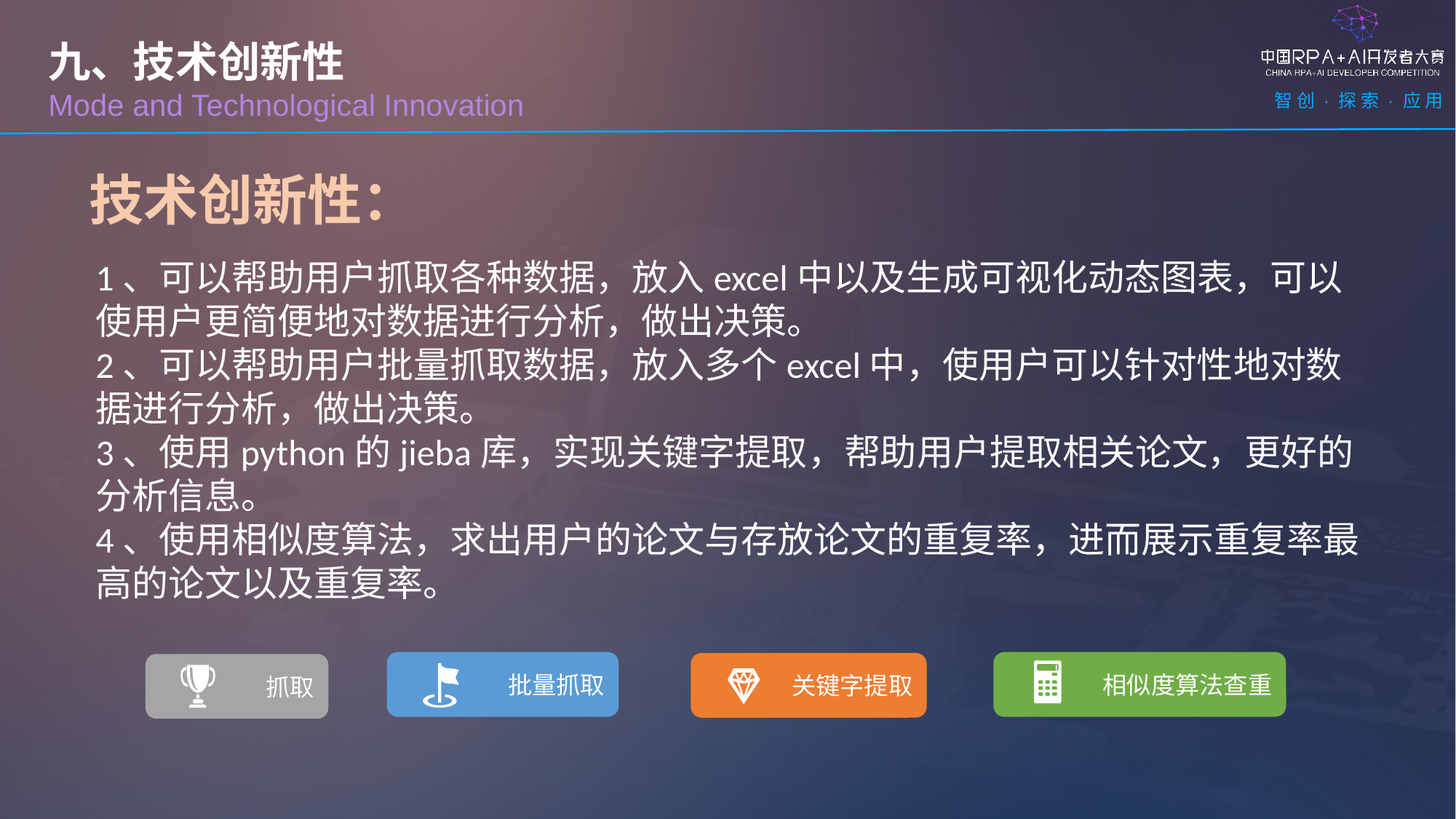

九、技术创新性
Mode and Technological Innovation
技术创新性：
1、可以帮助用户抓取各种数据，放入excel中以及生成可视化动态图表，可以使用户更简便地对数据进行分析，做出决策。
2、可以帮助用户批量抓取数据，放入多个excel中，使用户可以针对性地对数据进行分析，做出决策。
3、使用python的jieba库，实现关键字提取，帮助用户提取相关论文，更好的分析信息。
4、使用相似度算法，求出用户的论文与存放论文的重复率，进而展示重复率最高的论文以及重复率。

批量抓取

相似度算法查重

关键字提取

抓取